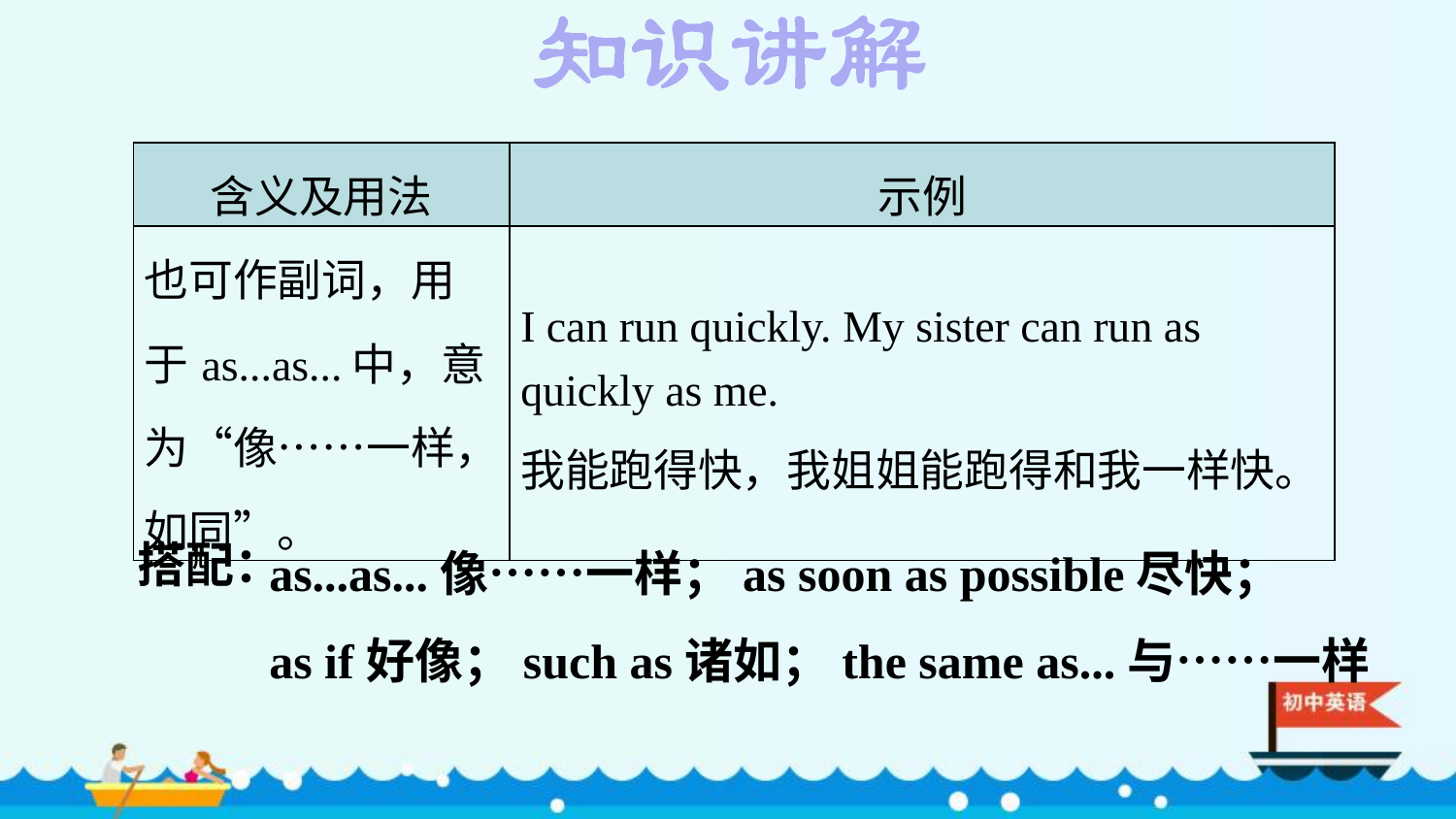

| 含义及用法 | 示例 |
| --- | --- |
| 也可作副词，用于as...as...中，意为“像……一样，如同”。 | I can run quickly. My sister can run as quickly as me. 我能跑得快，我姐姐能跑得和我一样快。 |
as...as...像……一样；as soon as possible尽快；
as if好像；such as诸如；the same as...与……一样
搭配：